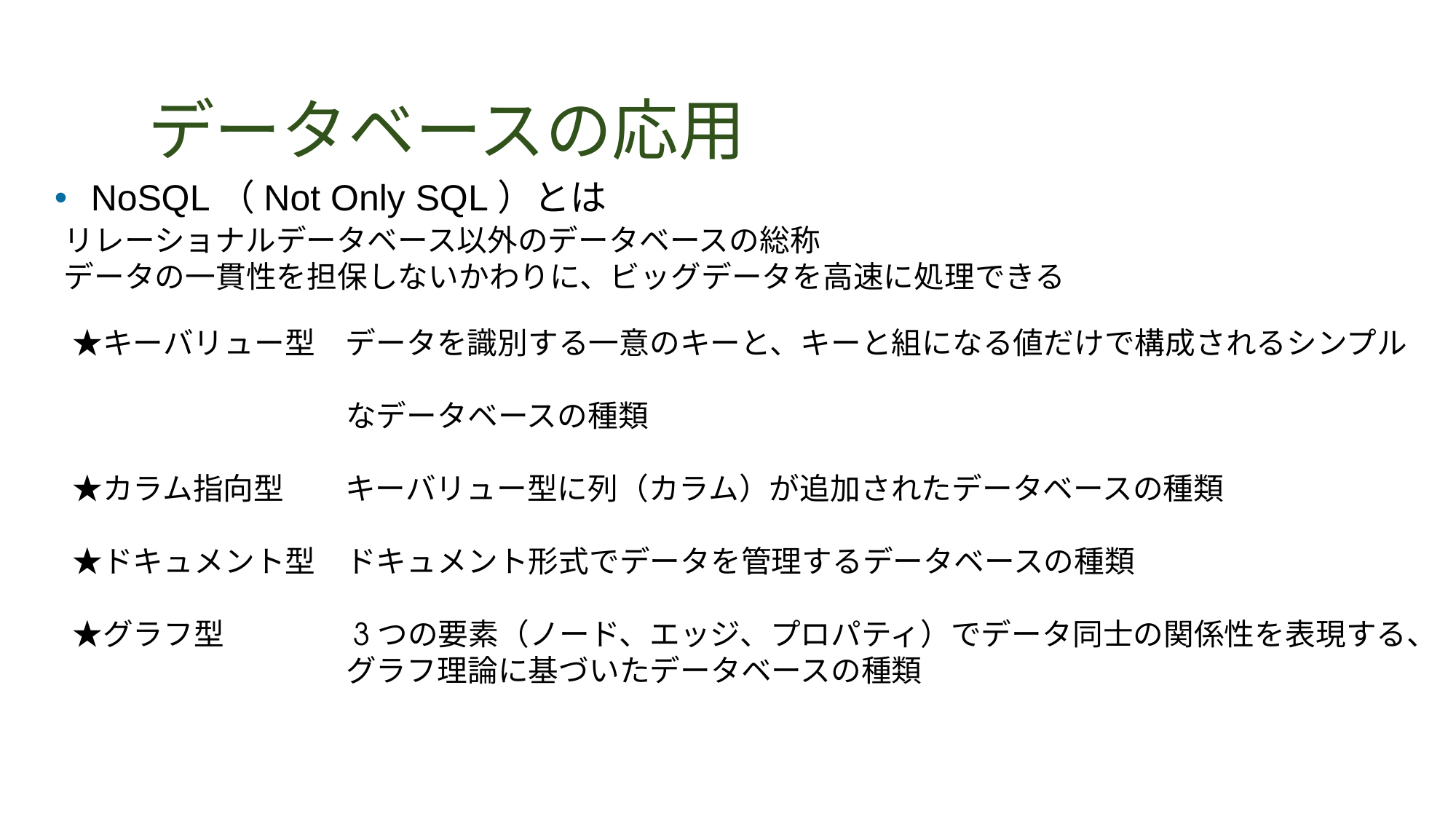

# データベースの応用
NoSQL（Not Only SQL）とは

　リレーショナルデータベース以外のデータベースの総称
　データの一貫性を担保しないかわりに、ビッグデータを高速に処理できる
　★キーバリュー型　データを識別する一意のキーと、キーと組になる値だけで構成されるシンプル
　　　　　　　　　　なデータベースの種類

　★カラム指向型　　キーバリュー型に列（カラム）が追加されたデータベースの種類

　★ドキュメント型　ドキュメント形式でデータを管理するデータベースの種類

　★グラフ型　　　　3つの要素（ノード、エッジ、プロパティ）でデータ同士の関係性を表現する、
　　　　　　　　　　グラフ理論に基づいたデータベースの種類